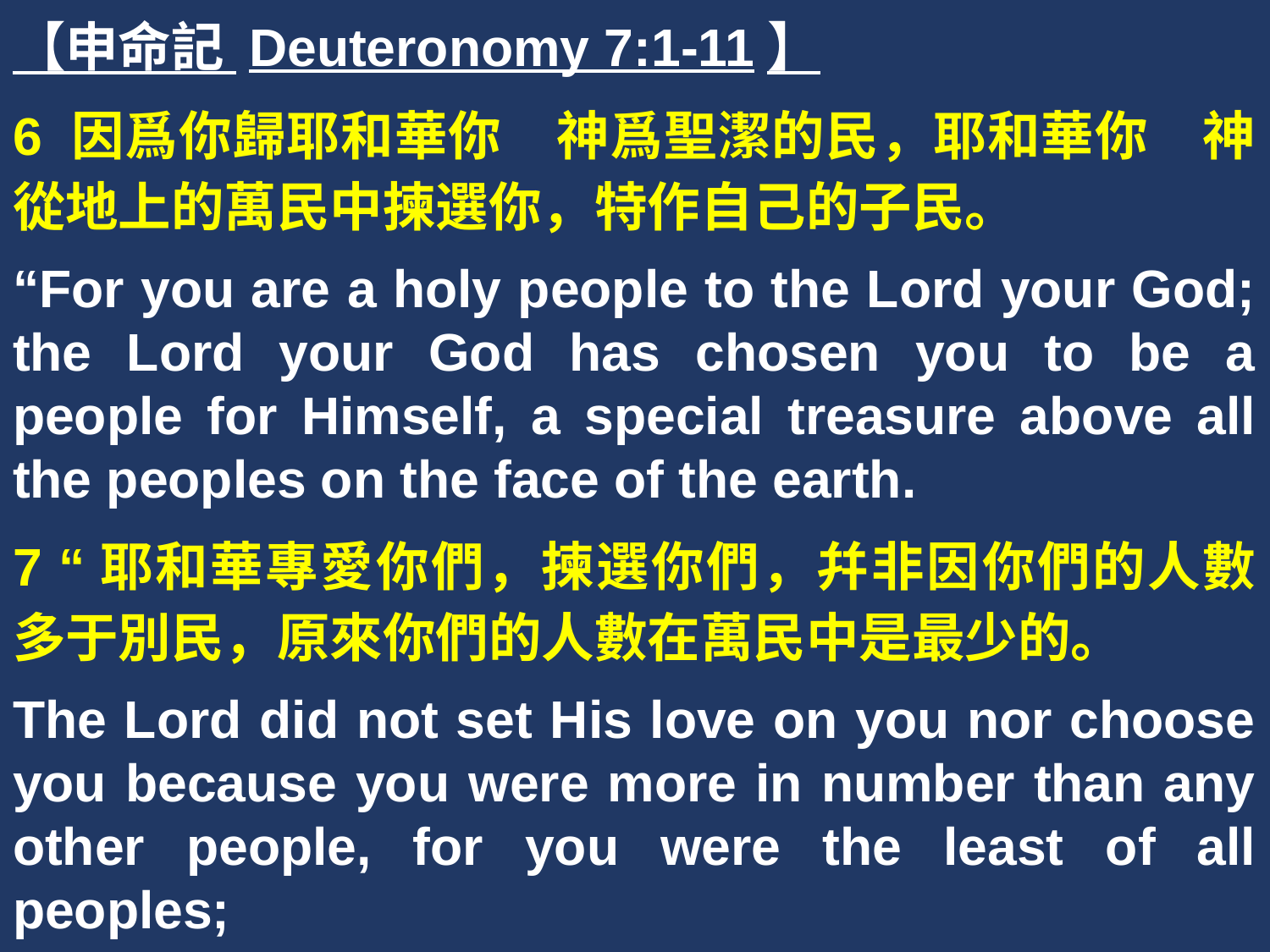

【申命記 Deuteronomy 7:1-11】
6 因爲你歸耶和華你　神爲聖潔的民，耶和華你　神從地上的萬民中揀選你，特作自己的子民。
“For you are a holy people to the Lord your God; the Lord your God has chosen you to be a people for Himself, a special treasure above all the peoples on the face of the earth.
7 “耶和華專愛你們，揀選你們，幷非因你們的人數多于別民，原來你們的人數在萬民中是最少的。
The Lord did not set His love on you nor choose you because you were more in number than any other people, for you were the least of all peoples;